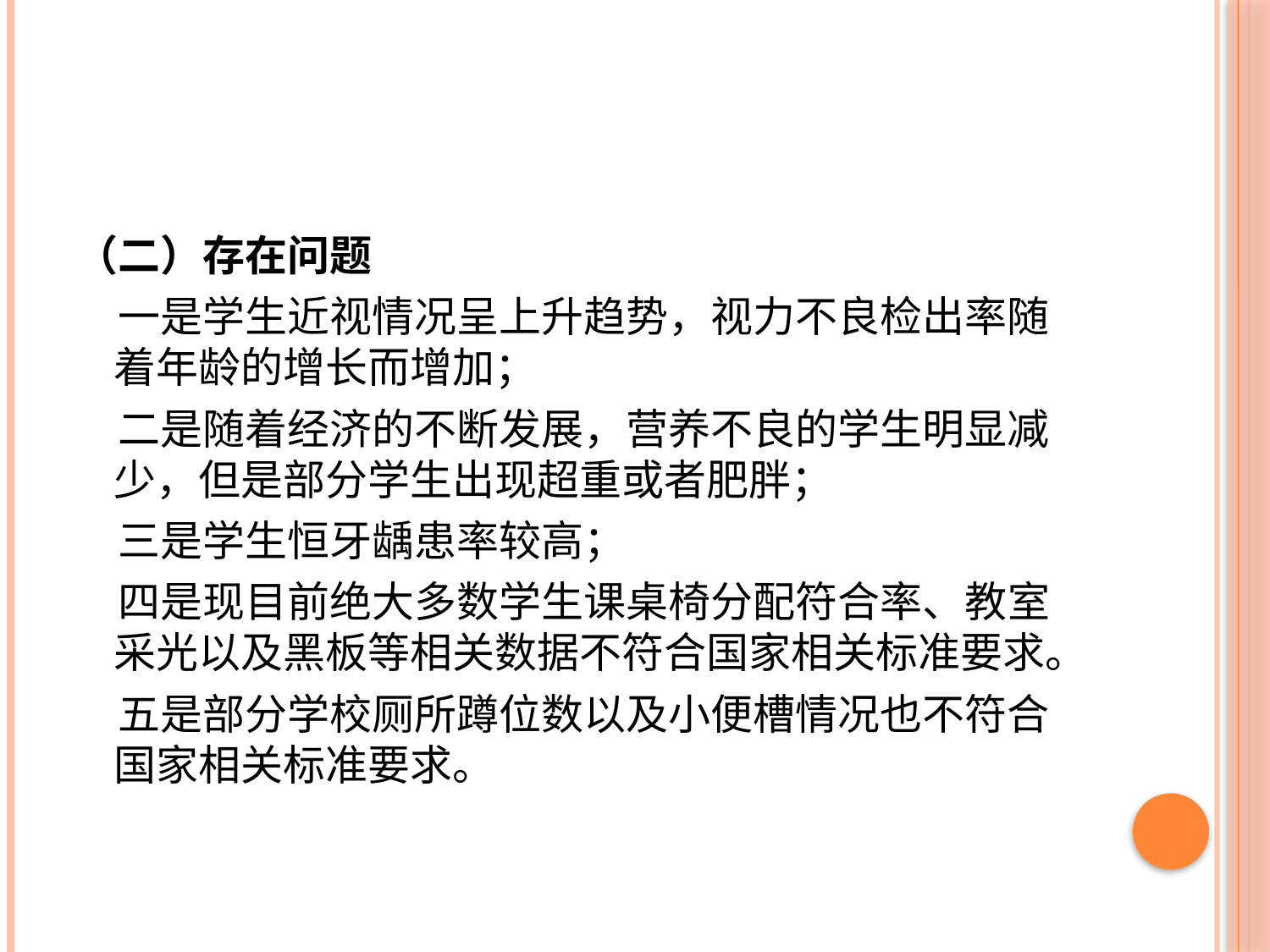

#
（二）存在问题
　一是学生近视情况呈上升趋势，视力不良检出率随着年龄的增长而增加；
　二是随着经济的不断发展，营养不良的学生明显减少，但是部分学生出现超重或者肥胖；
　三是学生恒牙龋患率较高；
　四是现目前绝大多数学生课桌椅分配符合率、教室采光以及黑板等相关数据不符合国家相关标准要求。
　五是部分学校厕所蹲位数以及小便槽情况也不符合国家相关标准要求。